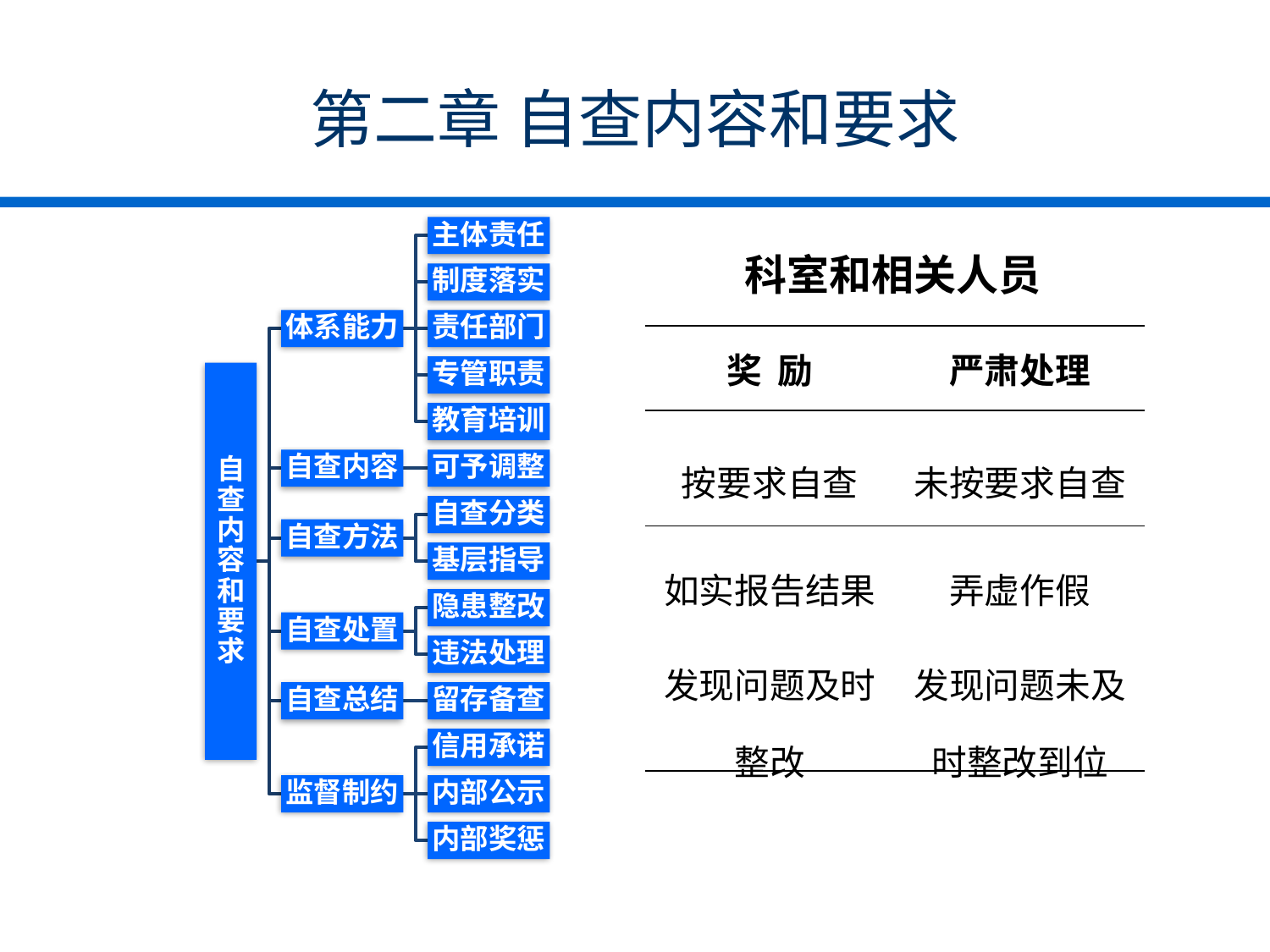

# 第二章 自查内容和要求

自查内容和要求
体系能力
主体责任
制度落实
责任部门
专管职责
教育培训
自查内容
可予调整
自查方法
自查分类
基层指导
自查处置
隐患整改
违法处理
自查总结
留存备查
监督制约
信用承诺
内部公示
内部奖惩
科室和相关人员
| 奖 励 | 严肃处理 |
| --- | --- |
| 按要求自查 | 未按要求自查 |
| 如实报告结果 | 弄虚作假 |
| 发现问题及时整改 | 发现问题未及时整改到位 |